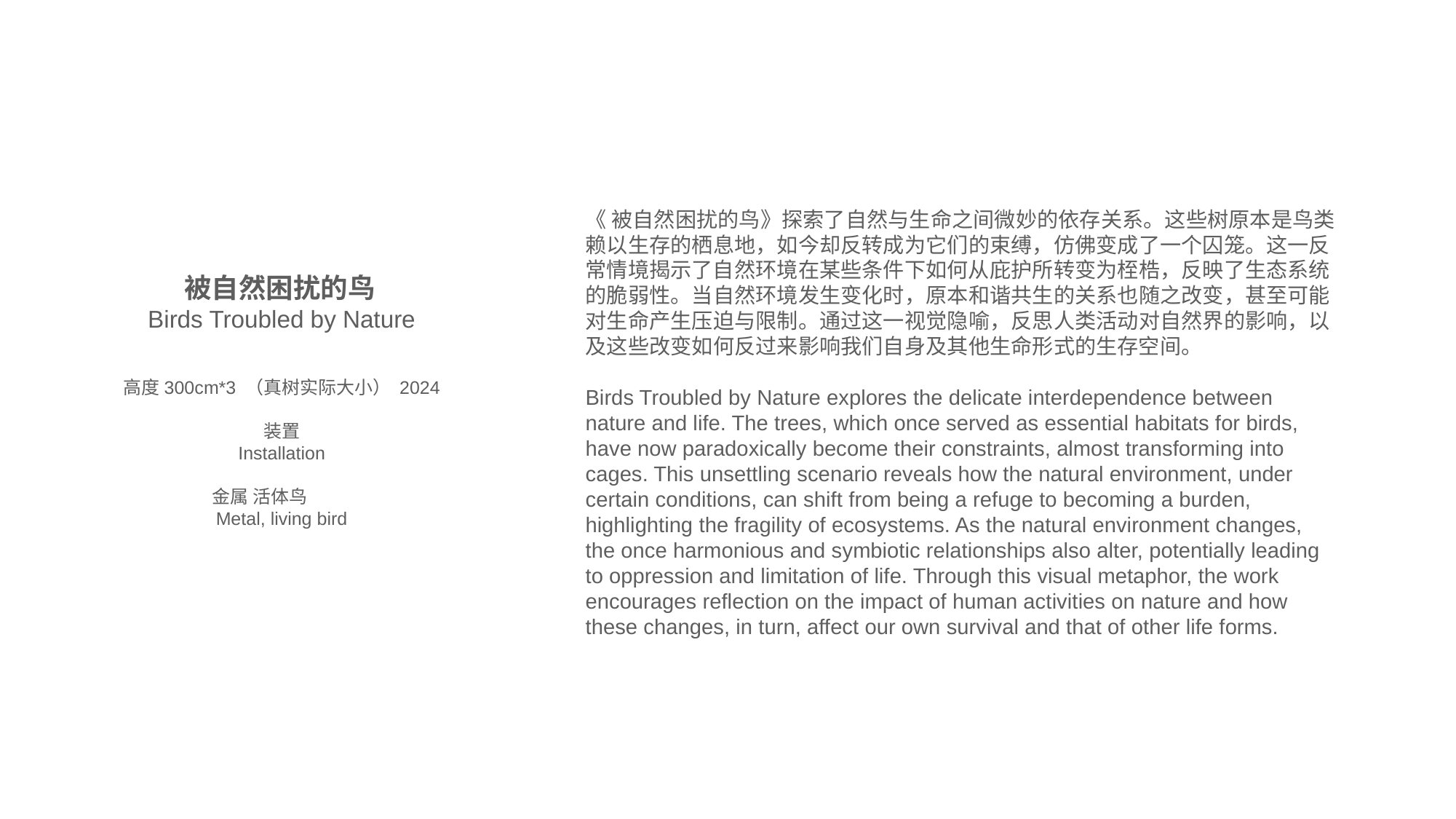

《 被自然困扰的鸟》探索了自然与生命之间微妙的依存关系。这些树原本是鸟类赖以生存的栖息地，如今却反转成为它们的束缚，仿佛变成了一个囚笼。这一反常情境揭示了自然环境在某些条件下如何从庇护所转变为桎梏，反映了生态系统的脆弱性。当自然环境发生变化时，原本和谐共生的关系也随之改变，甚至可能对生命产生压迫与限制。通过这一视觉隐喻，反思人类活动对自然界的影响，以及这些改变如何反过来影响我们自身及其他生命形式的生存空间。

Birds Troubled by Nature explores the delicate interdependence between nature and life. The trees, which once served as essential habitats for birds, have now paradoxically become their constraints, almost transforming into cages. This unsettling scenario reveals how the natural environment, under certain conditions, can shift from being a refuge to becoming a burden, highlighting the fragility of ecosystems. As the natural environment changes, the once harmonious and symbiotic relationships also alter, potentially leading to oppression and limitation of life. Through this visual metaphor, the work encourages reflection on the impact of human activities on nature and how these changes, in turn, affect our own survival and that of other life forms.
被自然困扰的鸟
Birds Troubled by Nature

高度300cm*3 （真树实际大小） 2024

装置
 Installation

金属 活体鸟
Metal, living bird